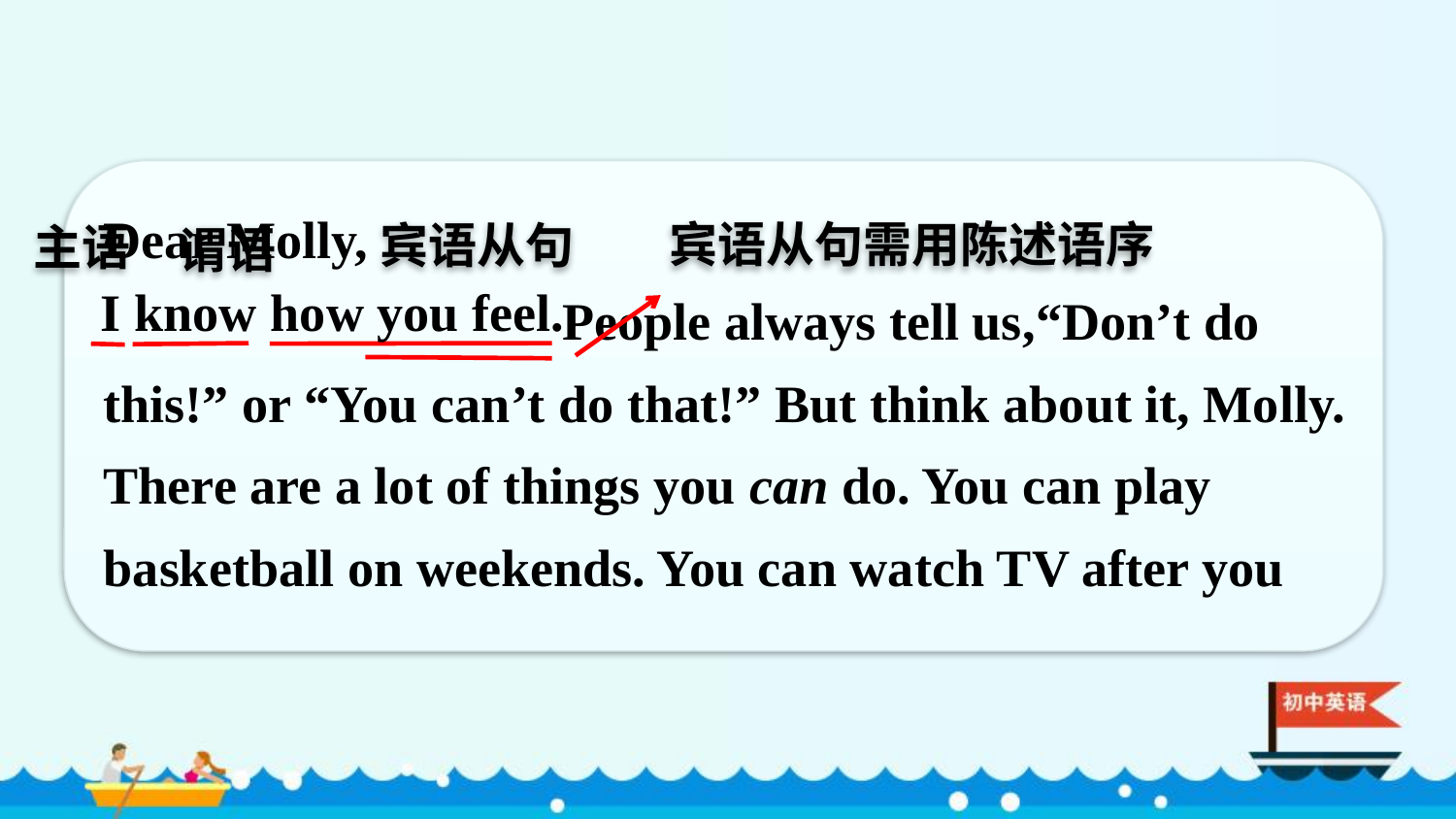

Dear Molly,
                                   People always tell us,“Don’t do this!” or “You can’t do that!” But think about it, Molly. There are a lot of things you can do. You can play basketball on weekends. You can watch TV after you
宾语从句需用陈述语序
宾语从句
主语
谓语
I know how you feel.